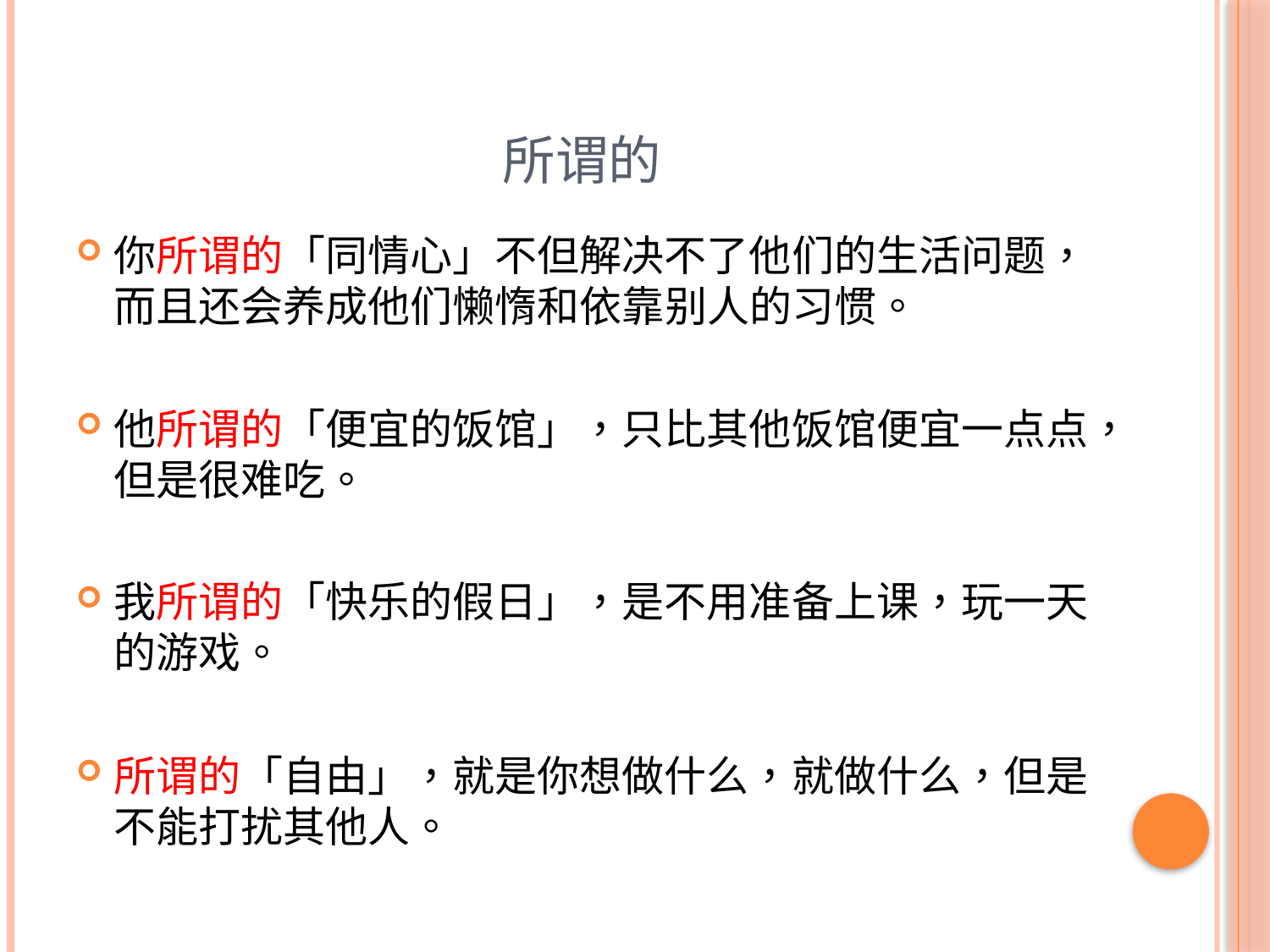

# 所谓的
你所谓的「同情心」不但解决不了他们的生活问题，而且还会养成他们懒惰和依靠别人的习惯。

他所谓的「便宜的饭馆」，只比其他饭馆便宜一点点，但是很难吃。

我所谓的「快乐的假日」，是不用准备上课，玩一天的游戏。

所谓的「自由」，就是你想做什么，就做什么，但是不能打扰其他人。